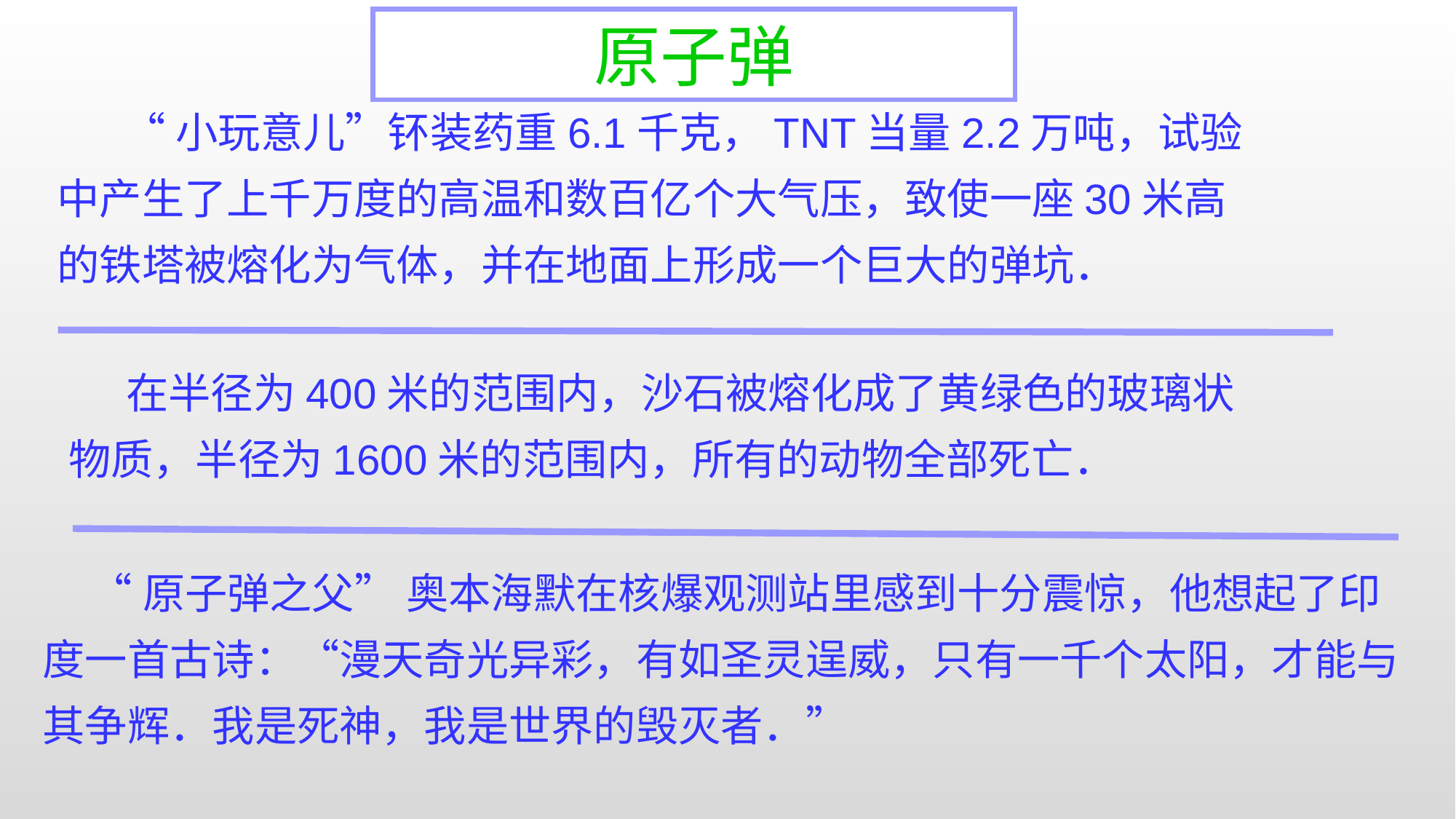

原子弹
       “小玩意儿”钚装药重6.1千克，TNT当量2.2万吨，试验中产生了上千万度的高温和数百亿个大气压，致使一座30米高的铁塔被熔化为气体，并在地面上形成一个巨大的弹坑．

     在半径为400米的范围内，沙石被熔化成了黄绿色的玻璃状物质，半径为1600米的范围内，所有的动物全部死亡．

     “原子弹之父” 奥本海默在核爆观测站里感到十分震惊，他想起了印度一首古诗：“漫天奇光异彩，有如圣灵逞威，只有一千个太阳，才能与其争辉．我是死神，我是世界的毁灭者．”